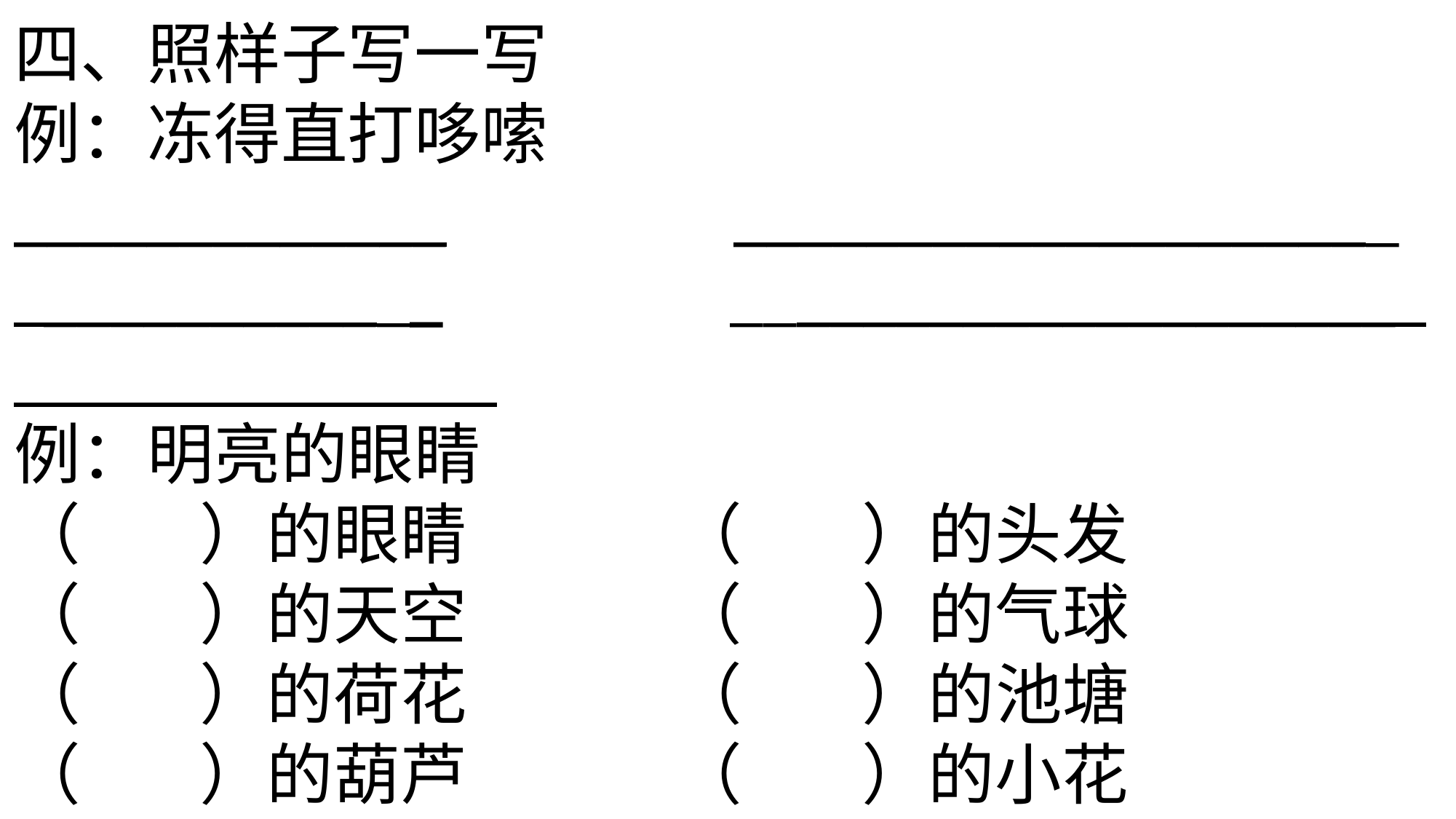

四、照样子写一写
例：冻得直打哆嗦
_____________                   ____________________
  ____________                   ____________________
例：明亮的眼睛
（        ）的眼睛              （        ）的头发
（        ）的天空              （        ）的气球
（        ）的荷花              （        ）的池塘
（        ）的葫芦              （        ）的小花
（        ）的枝叶              （        ）的弟弟